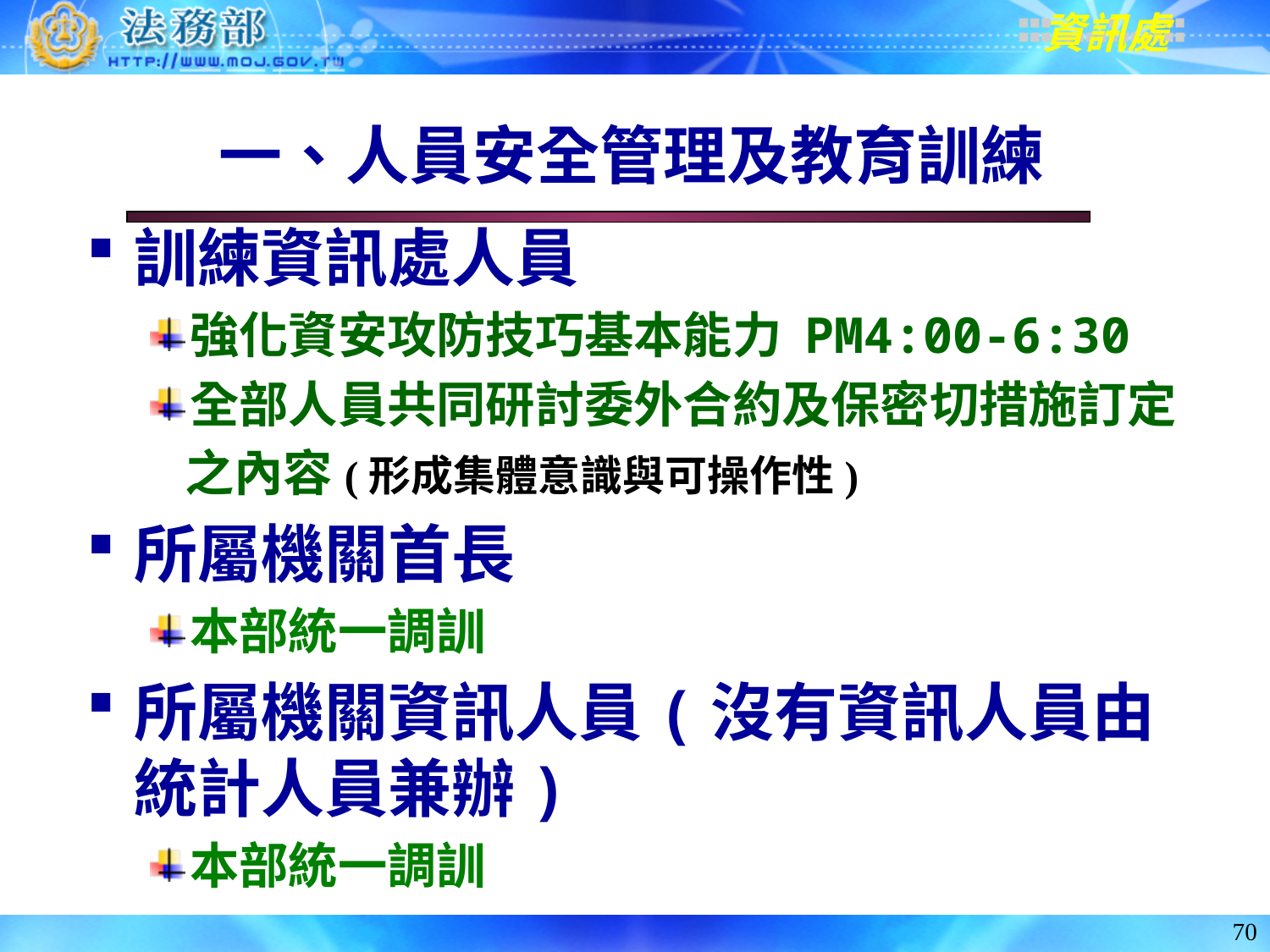

# 一、人員安全管理及教育訓練
訓練資訊處人員
強化資安攻防技巧基本能力 PM4:00-6:30
全部人員共同研討委外合約及保密切措施訂定
  之內容(形成集體意識與可操作性)
所屬機關首長
本部統一調訓
所屬機關資訊人員(沒有資訊人員由統計人員兼辦)
本部統一調訓